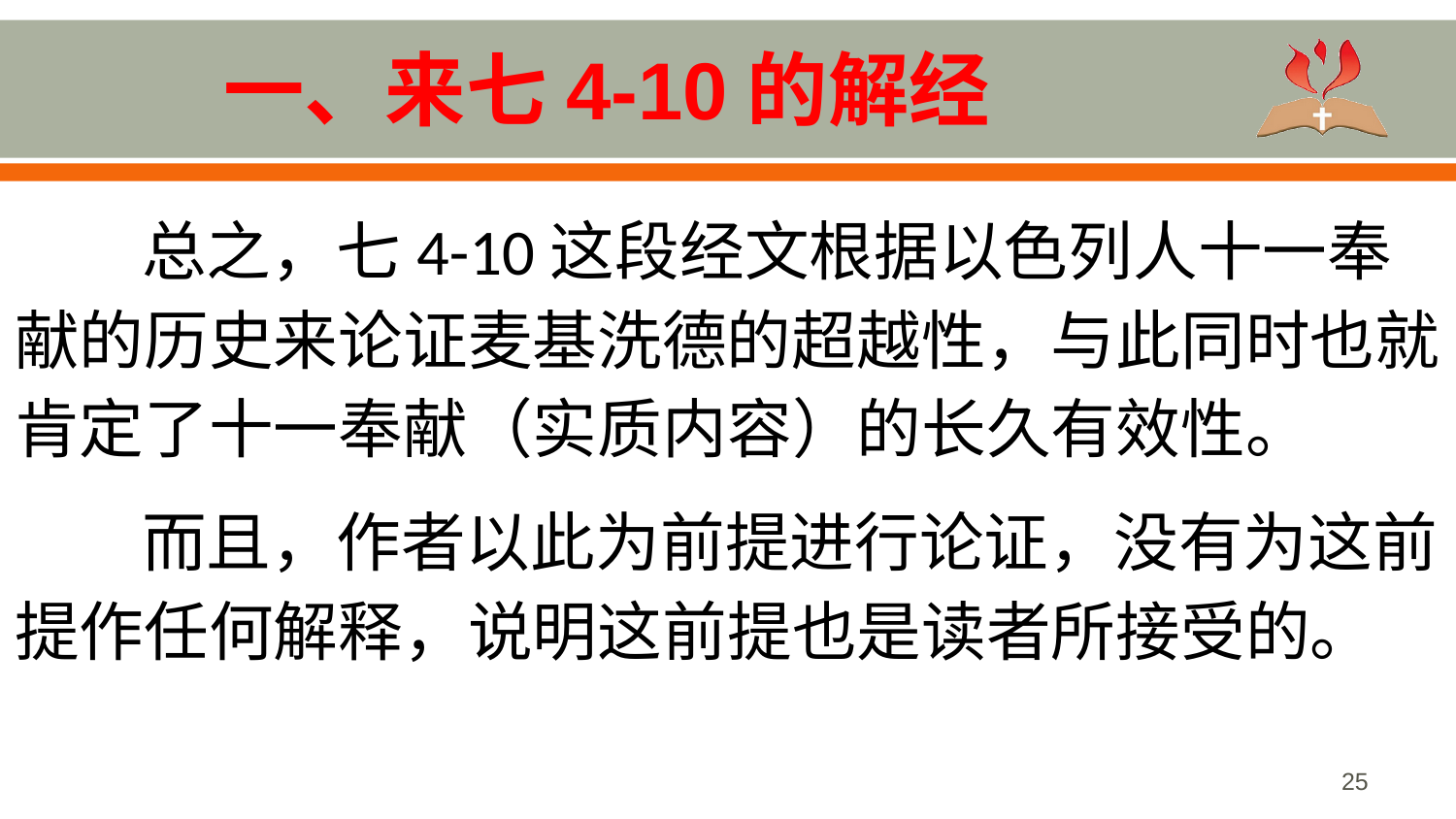

# 一、来七4-10的解经
总之，七4-10这段经文根据以色列人十一奉献的历史来论证麦基洗德的超越性，与此同时也就肯定了十一奉献（实质内容）的长久有效性。
而且，作者以此为前提进行论证，没有为这前提作任何解释，说明这前提也是读者所接受的。

25